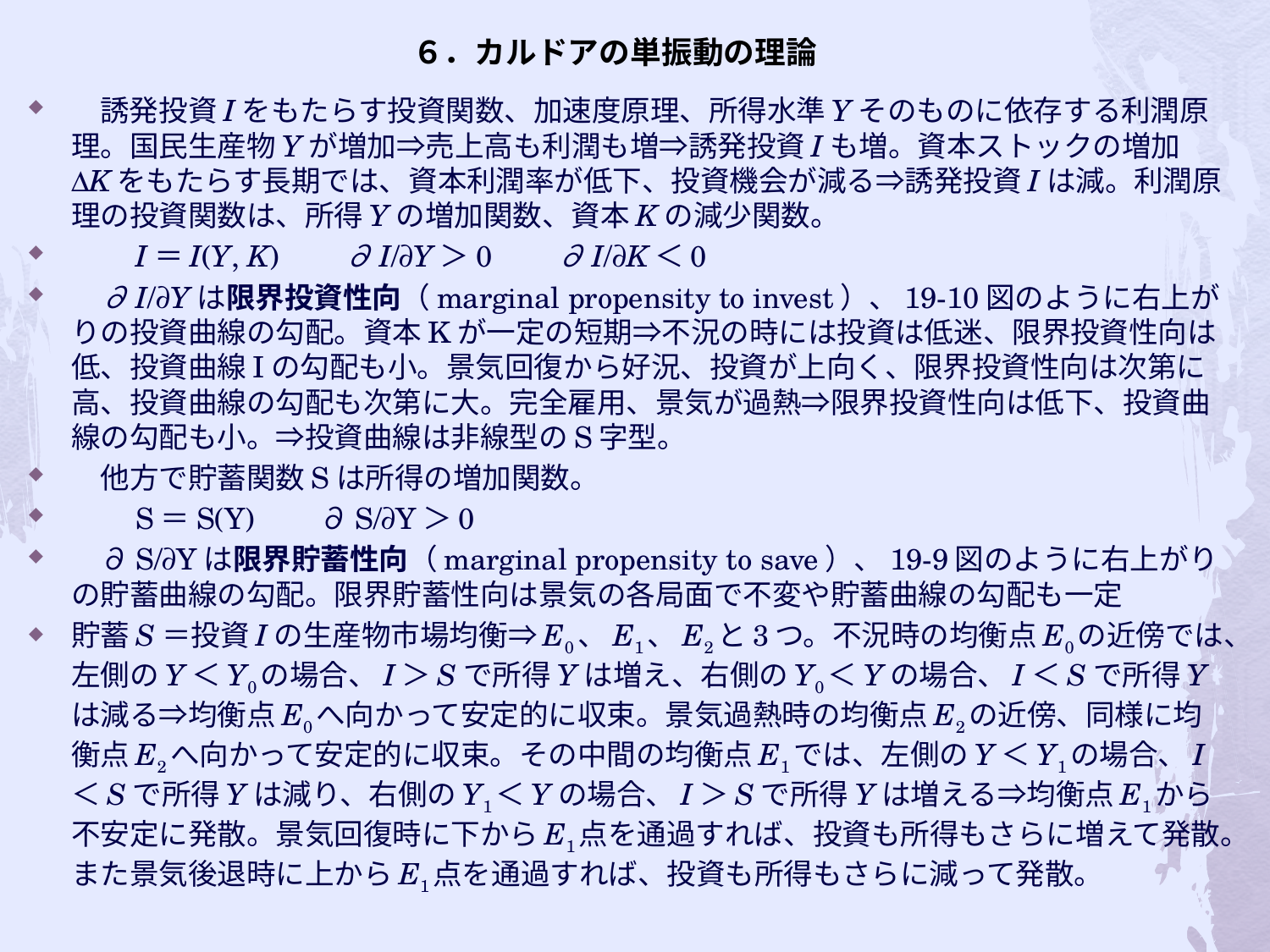

# ６．カルドアの単振動の理論
　誘発投資Iをもたらす投資関数、加速度原理、所得水準Yそのものに依存する利潤原理。国民生産物Yが増加⇒売上高も利潤も増⇒誘発投資Iも増。資本ストックの増加ΔKをもたらす長期では、資本利潤率が低下、投資機会が減る⇒誘発投資Iは減。利潤原理の投資関数は、所得Yの増加関数、資本Kの減少関数。
　　I＝I(Y, K)　　∂I/∂Y＞0　　∂I/∂K＜0
　∂I/∂Yは限界投資性向（marginal propensity to invest）、19-10図のように右上がりの投資曲線の勾配。資本Kが一定の短期⇒不況の時には投資は低迷、限界投資性向は低、投資曲線Iの勾配も小。景気回復から好況、投資が上向く、限界投資性向は次第に高、投資曲線の勾配も次第に大。完全雇用、景気が過熱⇒限界投資性向は低下、投資曲線の勾配も小。⇒投資曲線は非線型のS字型。
　他方で貯蓄関数Sは所得の増加関数。
　　S＝S(Y)　　∂S/∂Y＞0
　∂S/∂Yは限界貯蓄性向（marginal propensity to save）、19-9図のように右上がりの貯蓄曲線の勾配。限界貯蓄性向は景気の各局面で不変や貯蓄曲線の勾配も一定
貯蓄S＝投資Iの生産物市場均衡⇒E0、E1、E2と3つ。不況時の均衡点E0の近傍では、左側のY＜Y0の場合、I＞Sで所得Yは増え、右側のY0＜Yの場合、I＜Sで所得Yは減る⇒均衡点E0へ向かって安定的に収束。景気過熱時の均衡点E2の近傍、同様に均衡点E2へ向かって安定的に収束。その中間の均衡点E1では、左側のY＜Y1の場合、I＜Sで所得Yは減り、右側のY1＜Yの場合、I＞Sで所得Yは増える⇒均衡点E1から不安定に発散。景気回復時に下からE1点を通過すれば、投資も所得もさらに増えて発散。また景気後退時に上からE1点を通過すれば、投資も所得もさらに減って発散。